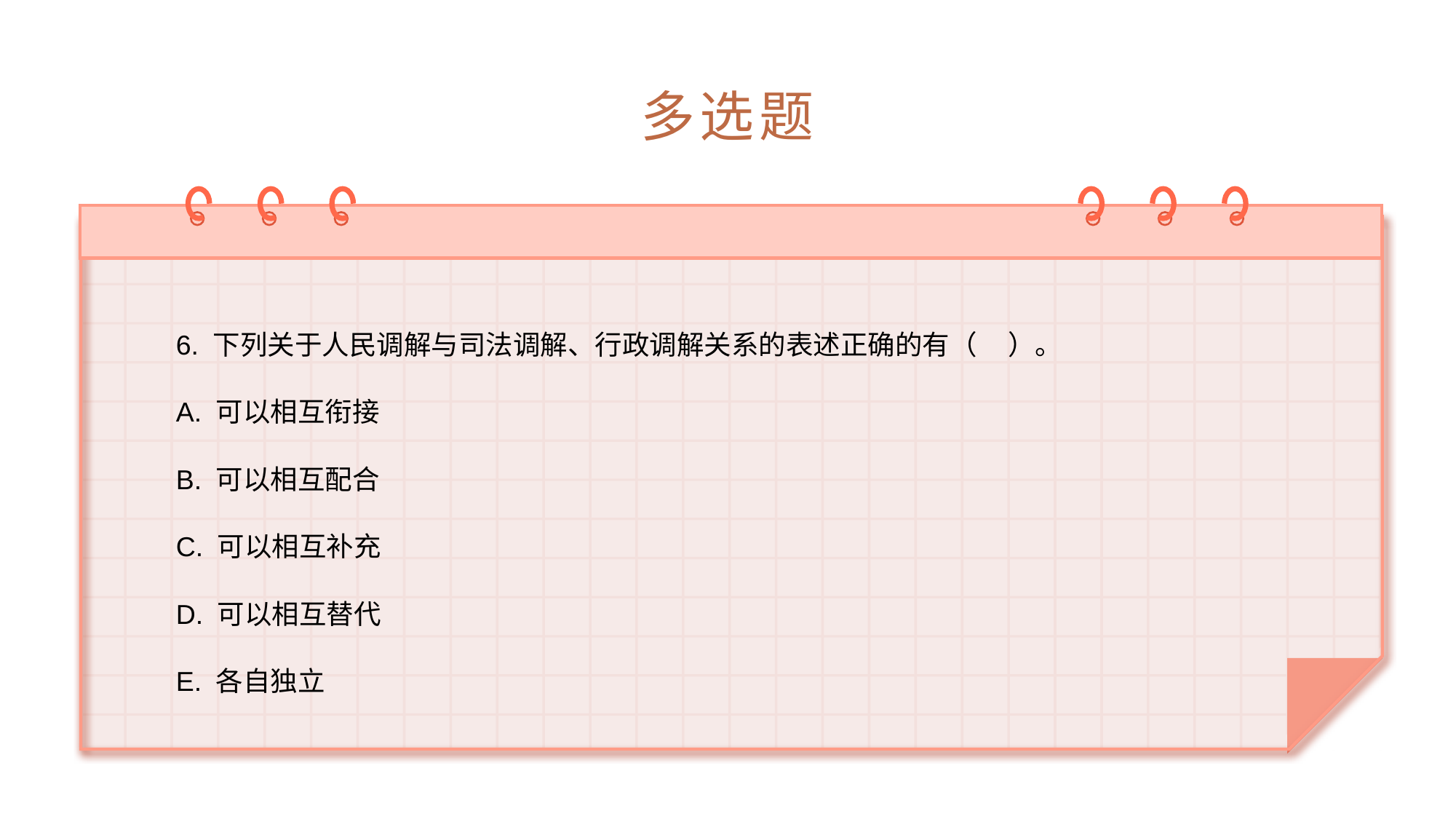

# 多选题

6. 下列关于人民调解与司法调解、行政调解关系的表述正确的有（     ）。
A. 可以相互衔接
B. 可以相互配合
C. 可以相互补充
D. 可以相互替代
E. 各自独立